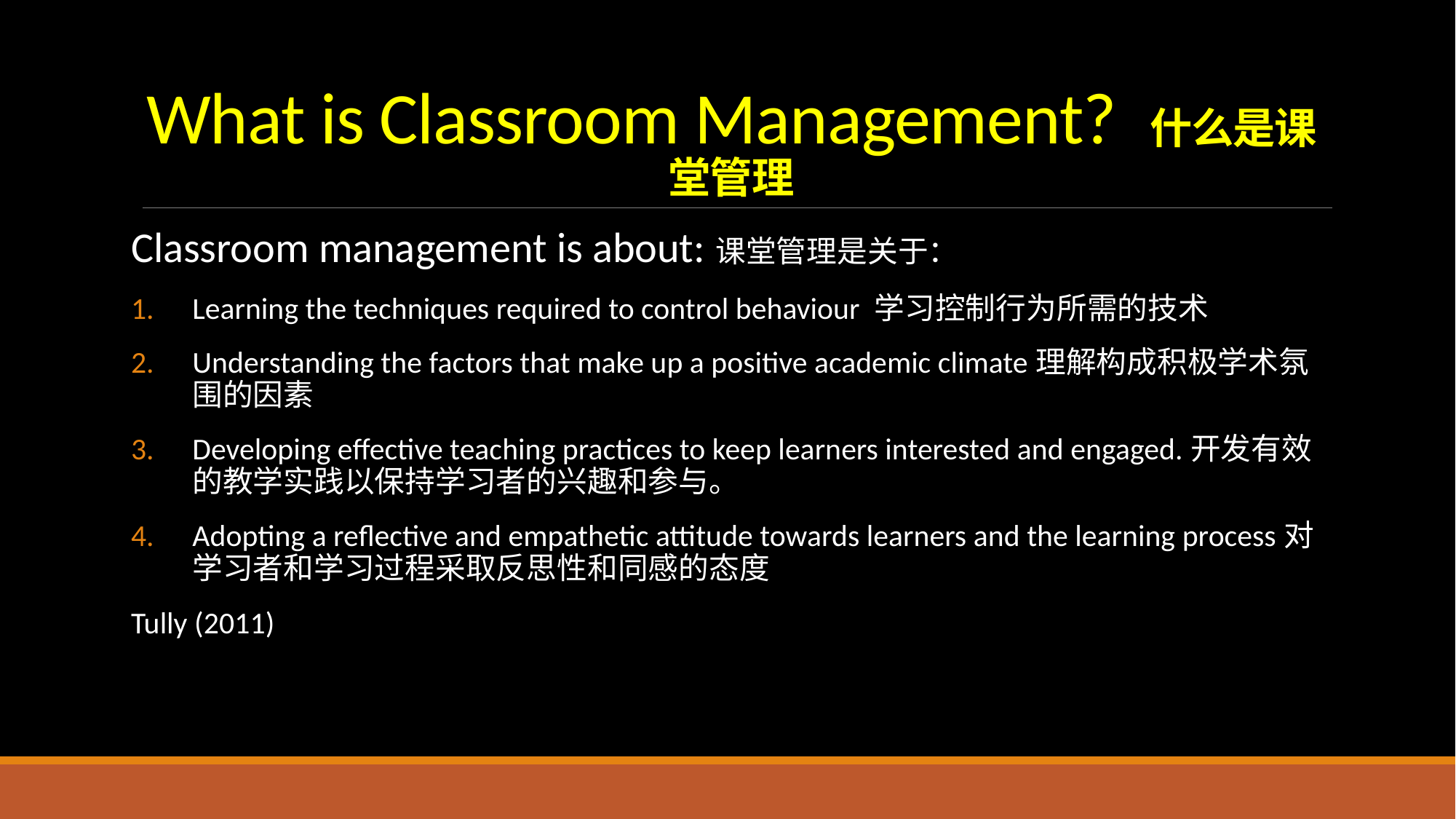

# What is Classroom Management? 什么是课堂管理
Classroom management is about:课堂管理是关于：
Learning the techniques required to control behaviour 学习控制行为所需的技术
Understanding the factors that make up a positive academic climate理解构成积极学术氛围的因素
Developing effective teaching practices to keep learners interested and engaged.开发有效的教学实践以保持学习者的兴趣和参与。
Adopting a reflective and empathetic attitude towards learners and the learning process对学习者和学习过程采取反思性和同感的态度
Tully (2011)